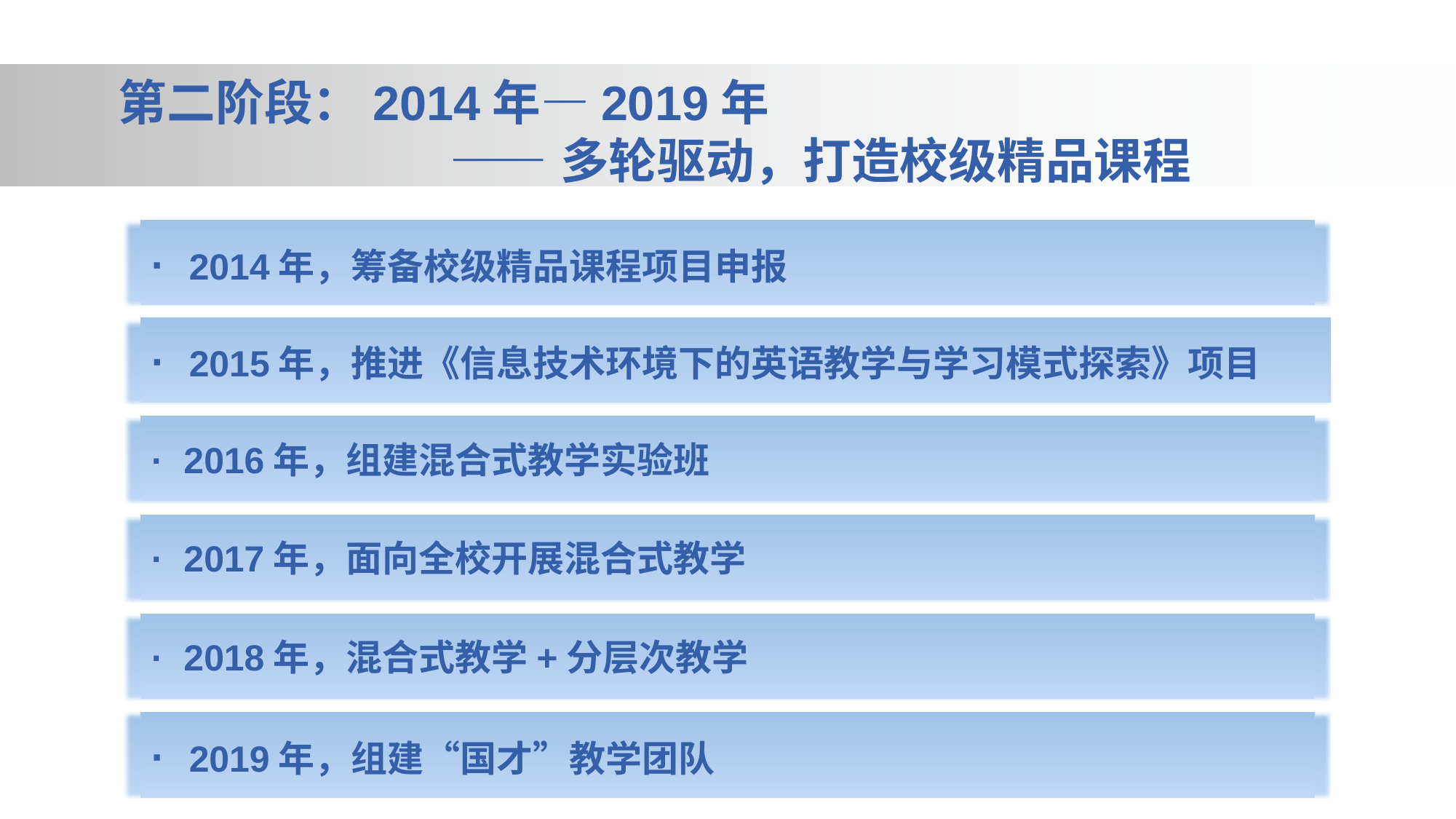

第二阶段：2014年—2019年
                              ——多轮驱动，打造校级精品课程

·  2014年，筹备校级精品课程项目申报
·  2015年，推进《信息技术环境下的英语教学与学习模式探索》项目

·  2016年，组建混合式教学实验班

·  2017年，面向全校开展混合式教学

·  2018年，混合式教学+分层次教学

·  2019年，组建“国才”教学团队